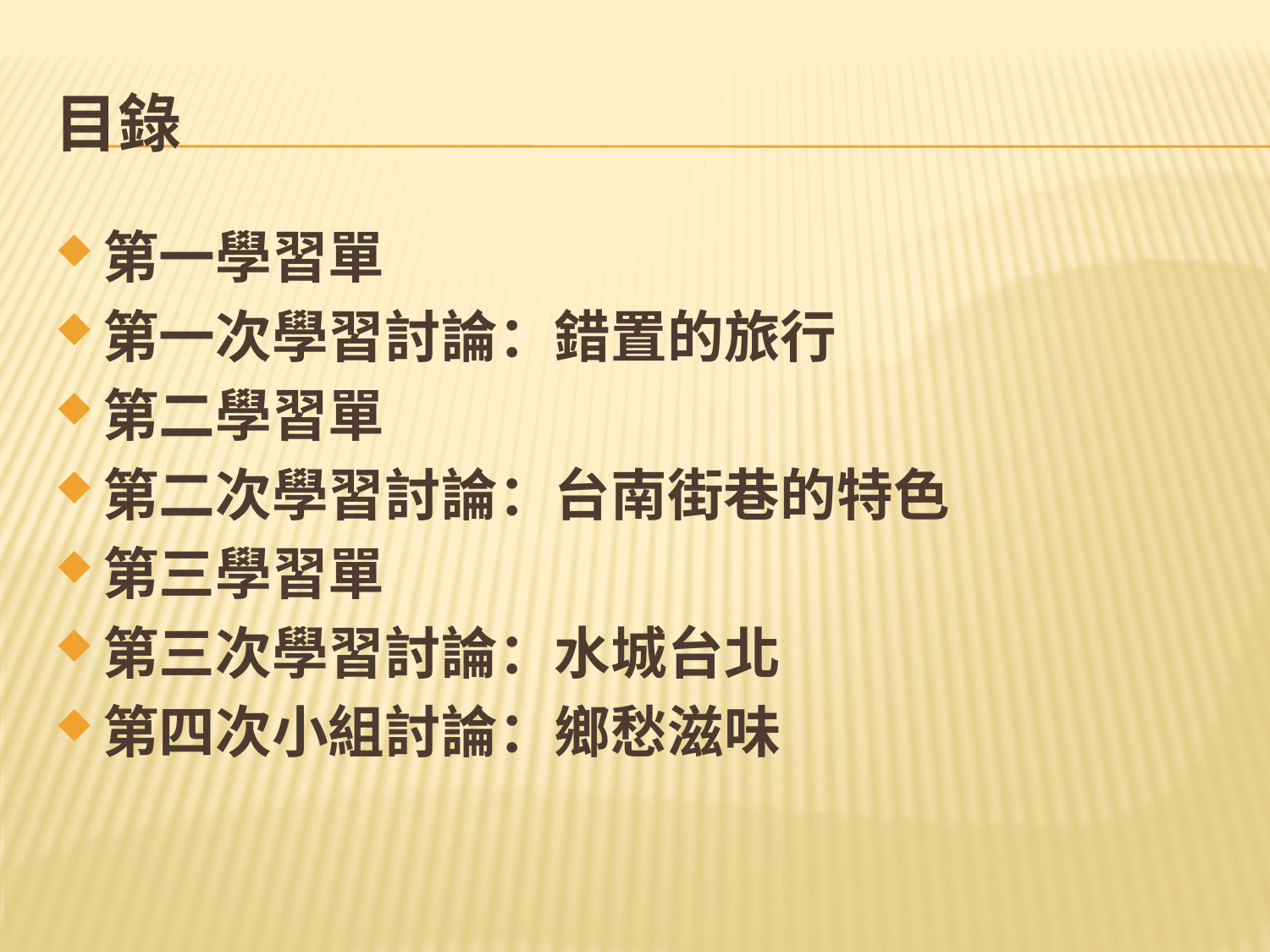

# 目錄
第一學習單
第一次學習討論：錯置的旅行
第二學習單
第二次學習討論：台南街巷的特色
第三學習單
第三次學習討論：水城台北
第四次小組討論：鄉愁滋味